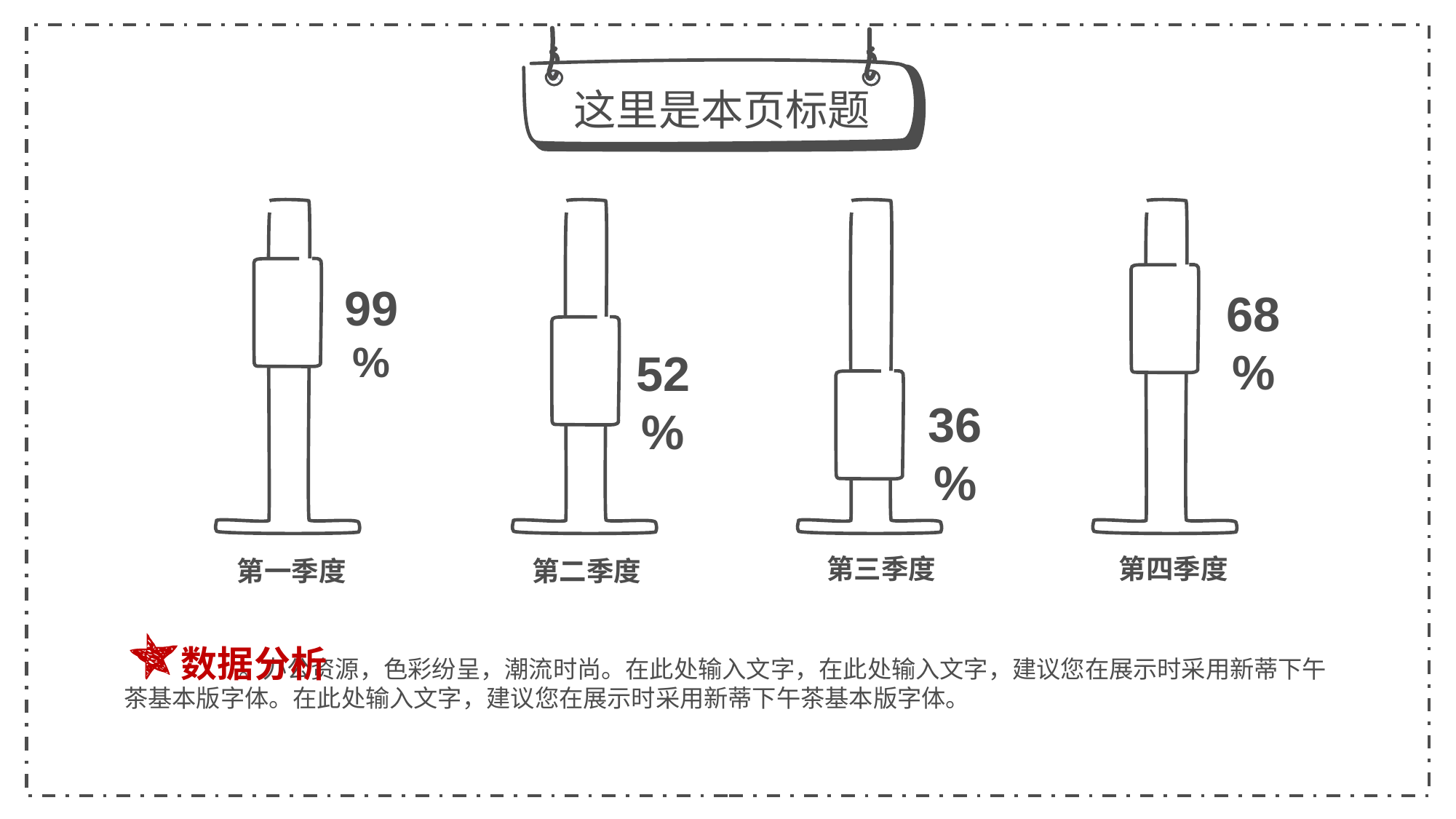

这里是本页标题

99%
68%

52%

36%

第三季度
第四季度
第一季度
第二季度

数据分析
                    。办公资源，色彩纷呈，潮流时尚。在此处输入文字，在此处输入文字，建议您在展示时采用新蒂下午茶基本版字体。在此处输入文字，建议您在展示时采用新蒂下午茶基本版字体。